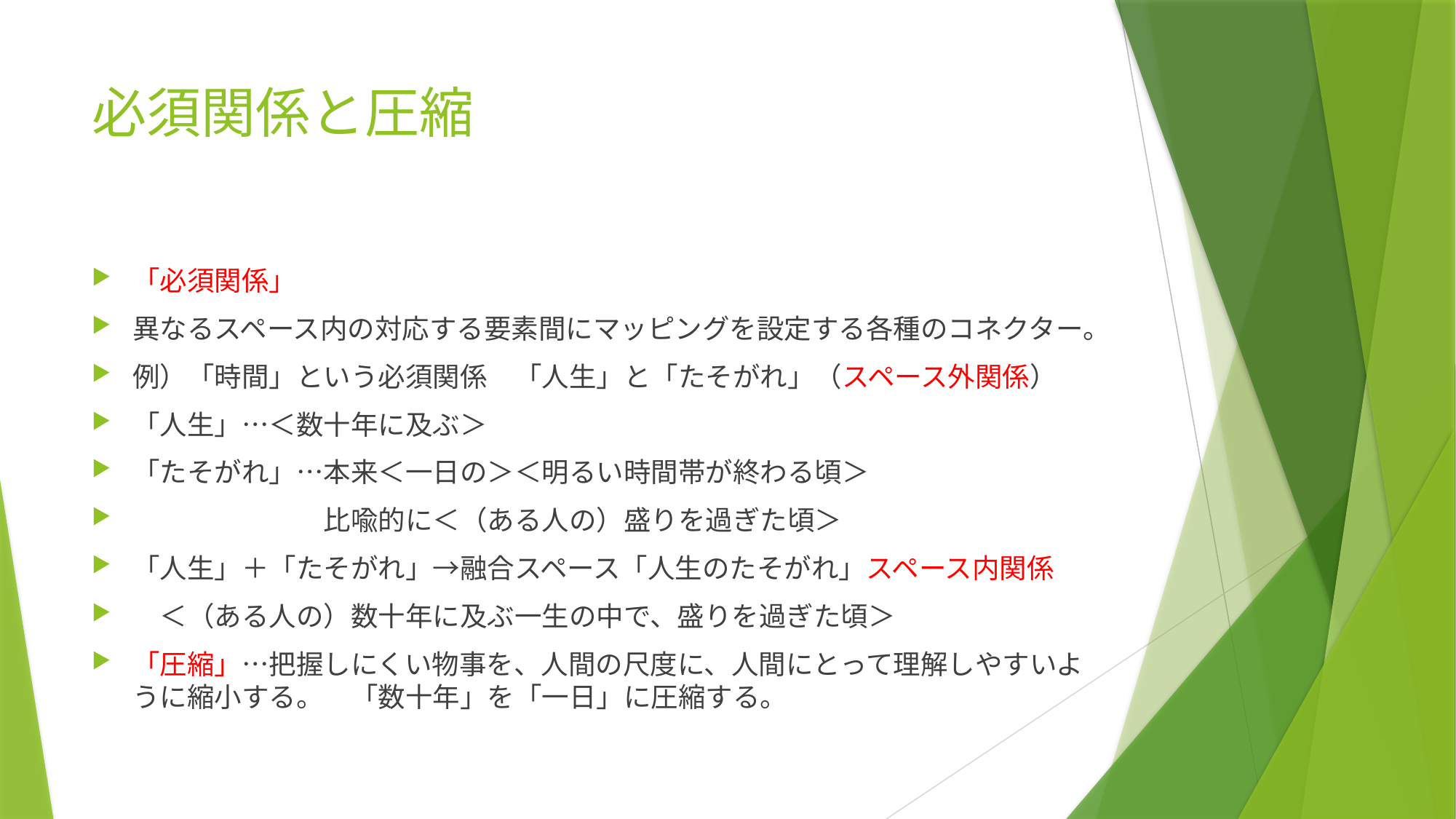

# 必須関係と圧縮
「必須関係」
異なるスペース内の対応する要素間にマッピングを設定する各種のコネクター。
例）「時間」という必須関係　「人生」と「たそがれ」（スペース外関係）
「人生」…＜数十年に及ぶ＞
「たそがれ」…本来＜一日の＞＜明るい時間帯が終わる頃＞
　　　　　　　比喩的に＜（ある人の）盛りを過ぎた頃＞
「人生」＋「たそがれ」→融合スペース「人生のたそがれ」スペース内関係
　＜（ある人の）数十年に及ぶ一生の中で、盛りを過ぎた頃＞
「圧縮」…把握しにくい物事を、人間の尺度に、人間にとって理解しやすいように縮小する。　「数十年」を「一日」に圧縮する。